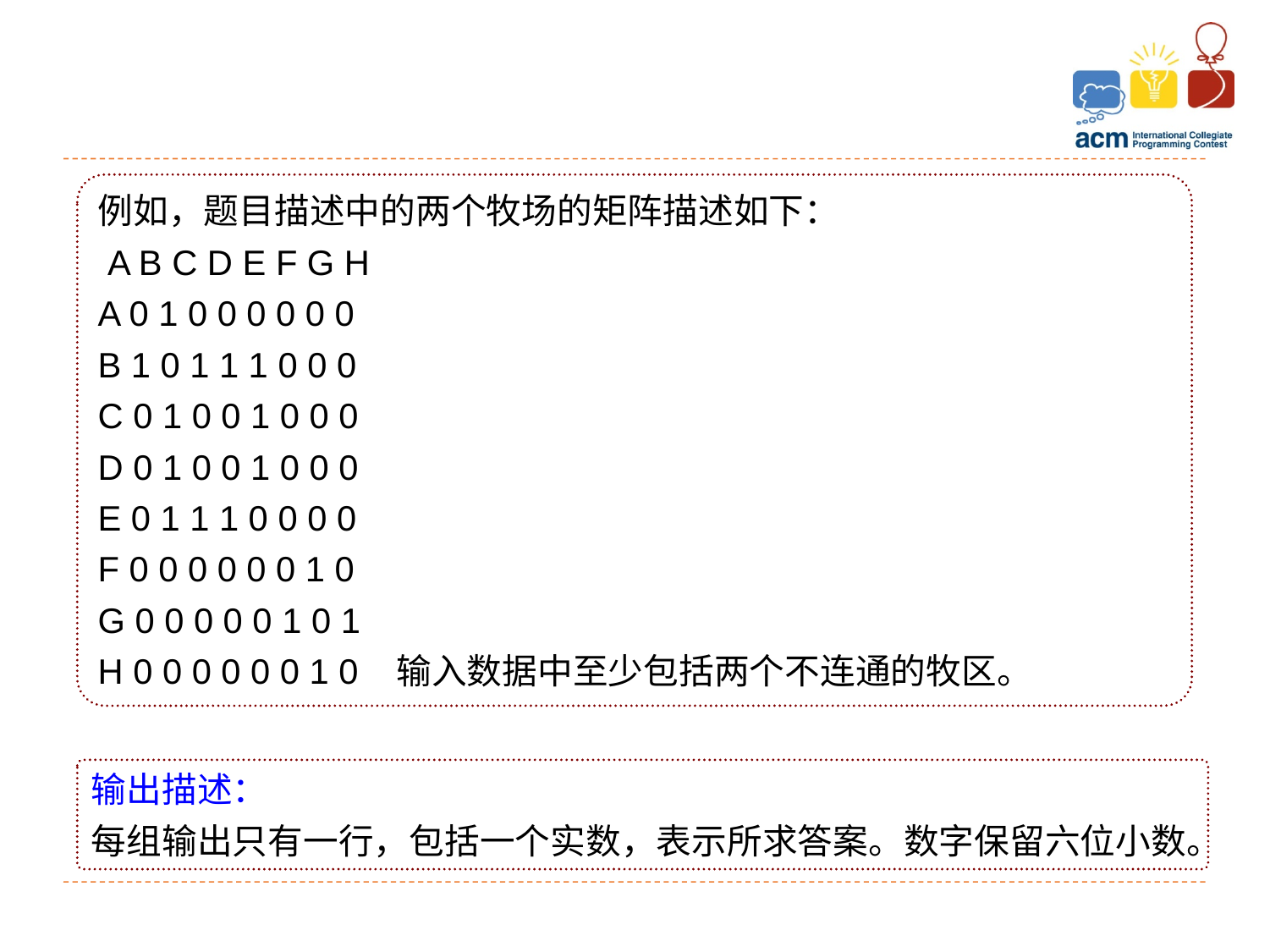

例如，题目描述中的两个牧场的矩阵描述如下：
 A B C D E F G H
A 0 1 0 0 0 0 0 0
B 1 0 1 1 1 0 0 0
C 0 1 0 0 1 0 0 0
D 0 1 0 0 1 0 0 0
E 0 1 1 1 0 0 0 0
F 0 0 0 0 0 0 1 0
G 0 0 0 0 0 1 0 1
H 0 0 0 0 0 0 1 0   输入数据中至少包括两个不连通的牧区。
输出描述：
每组输出只有一行，包括一个实数，表示所求答案。数字保留六位小数。